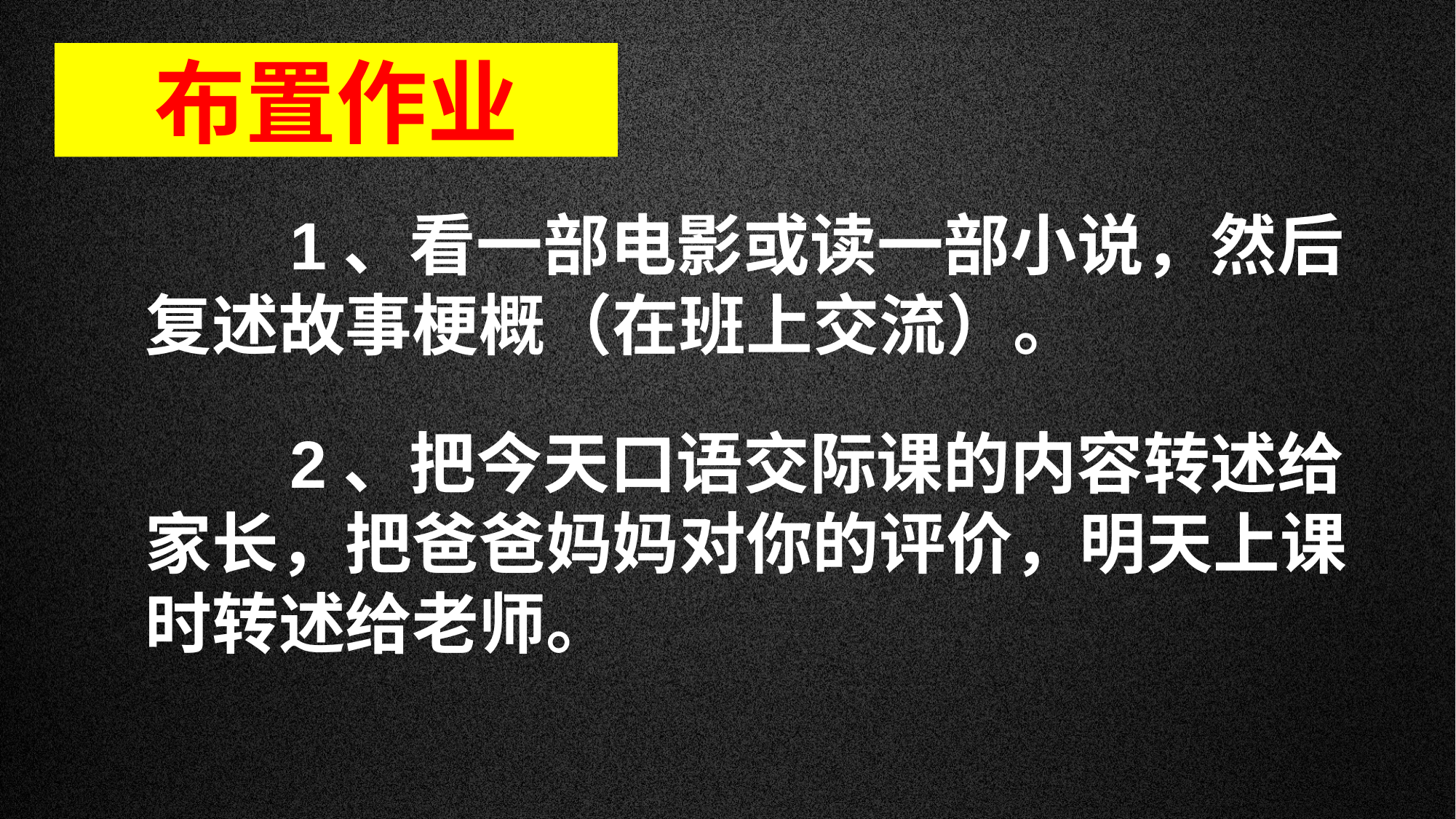

布置作业
          1、看一部电影或读一部小说，然后复述故事梗概（在班上交流）。

          2、把今天口语交际课的内容转述给家长，把爸爸妈妈对你的评价，明天上课时转述给老师。